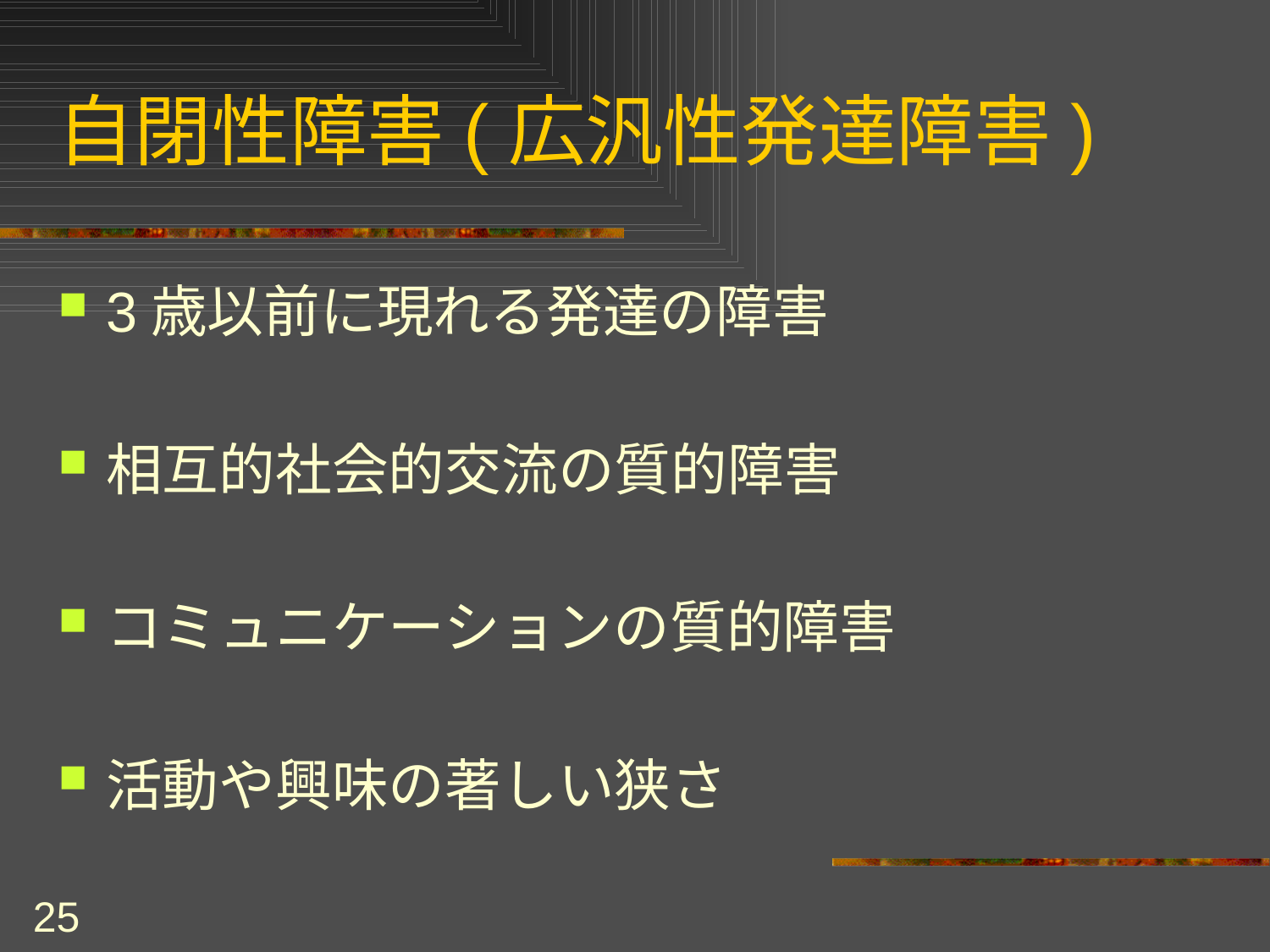

# 自閉性障害(広汎性発達障害)
3歳以前に現れる発達の障害

相互的社会的交流の質的障害

コミュニケーションの質的障害

活動や興味の著しい狭さ
25